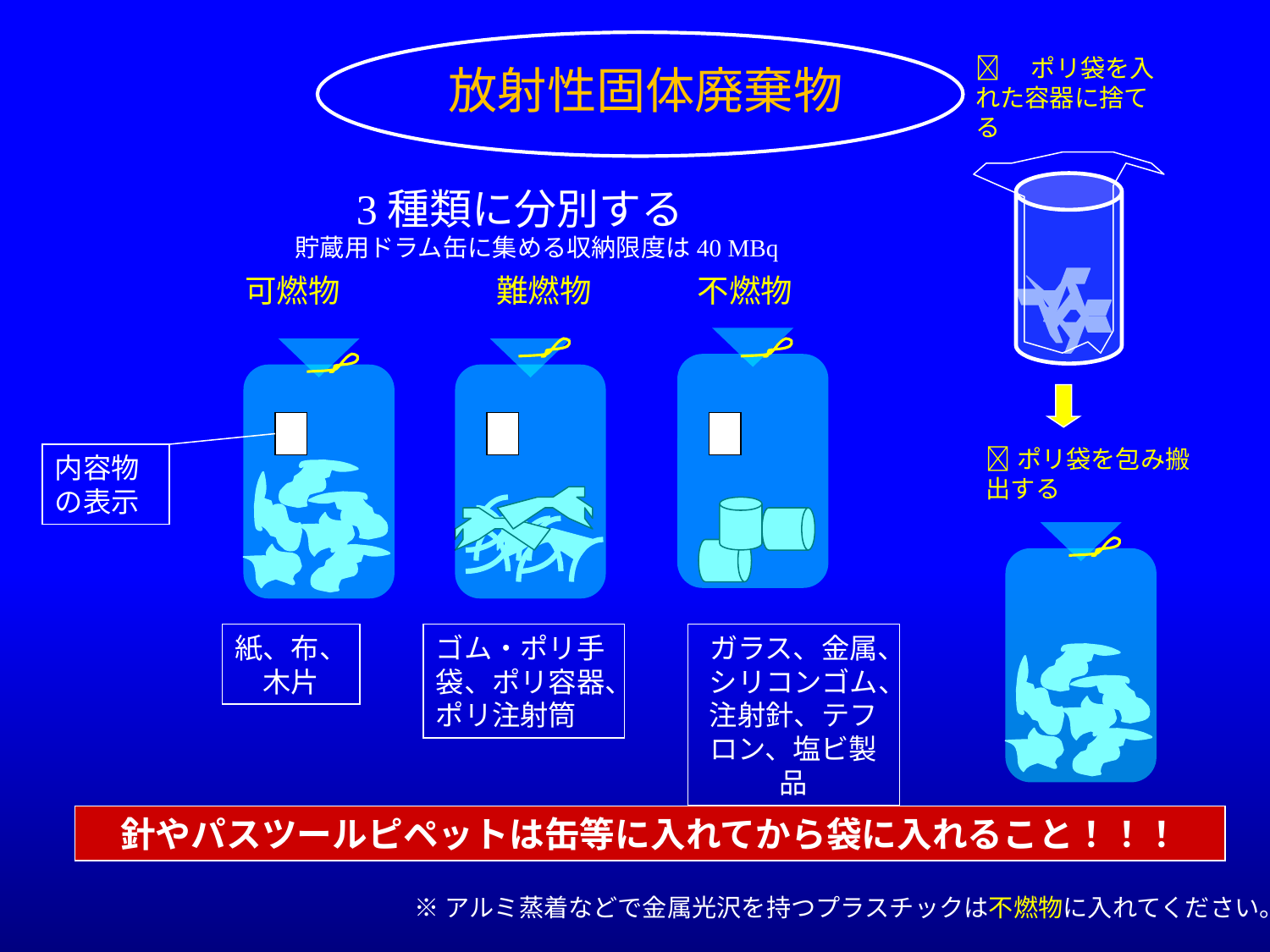

♣　ポリ袋を入れた容器に捨てる

♣ポリ袋を包み搬出する

放射性固体廃棄物
3種類に分別する
貯蔵用ドラム缶に集める収納限度は40 MBq
可燃物
難燃物
不燃物

内容物の表示

紙、布、木片
ゴム・ポリ手袋、ポリ容器、ポリ注射筒
ガラス、金属、シリコンゴム、注射針、テフロン、塩ビ製品
針やパスツールピペットは缶等に入れてから袋に入れること！！！
※アルミ蒸着などで金属光沢を持つプラスチックは不燃物に入れてください。